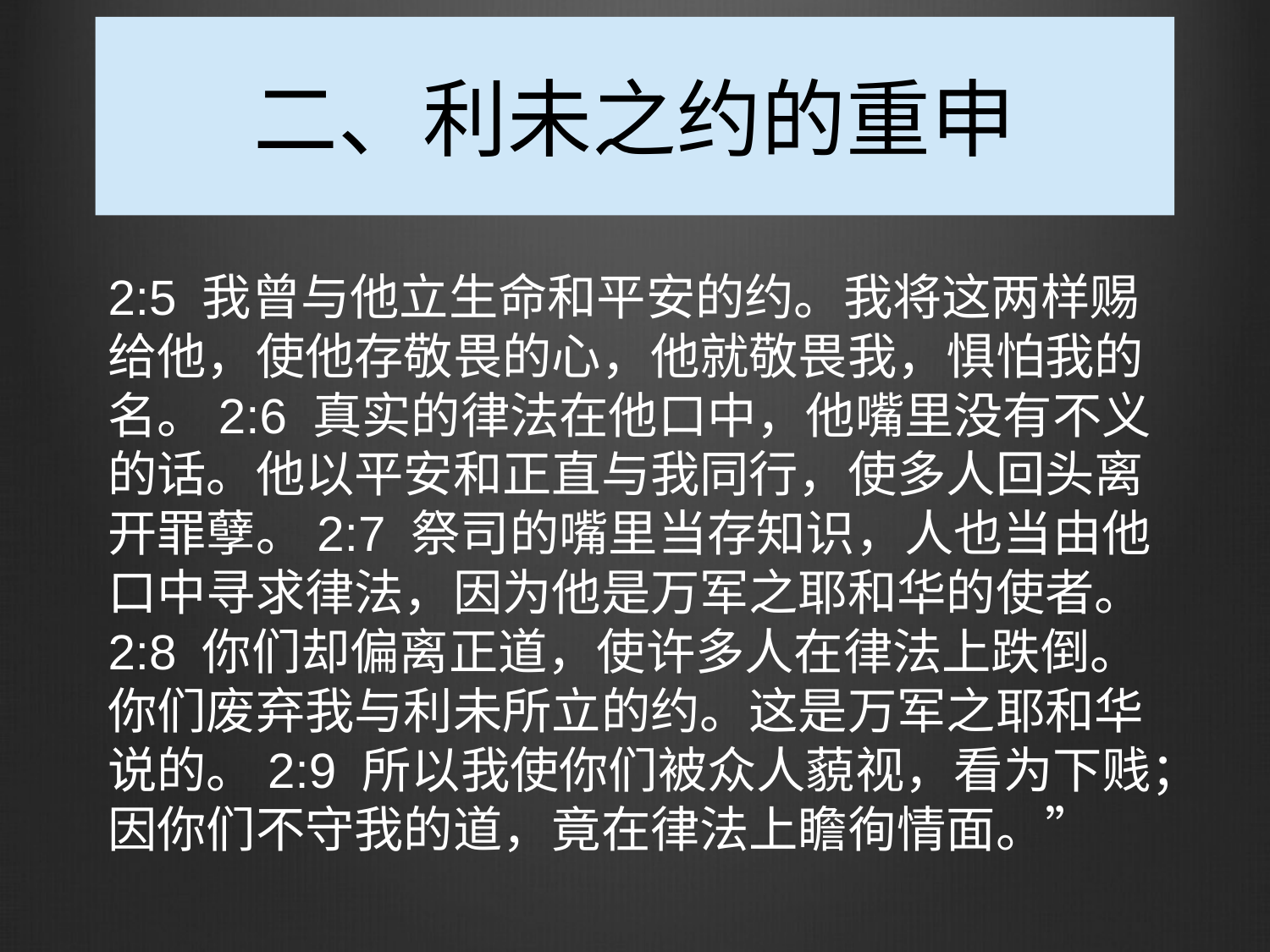

# 二、利未之约的重申
2:5 我曾与他立生命和平安的约。我将这两样赐给他，使他存敬畏的心，他就敬畏我，惧怕我的名。2:6 真实的律法在他口中，他嘴里没有不义的话。他以平安和正直与我同行，使多人回头离开罪孽。2:7 祭司的嘴里当存知识，人也当由他口中寻求律法，因为他是万军之耶和华的使者。2:8 你们却偏离正道，使许多人在律法上跌倒。你们废弃我与利未所立的约。这是万军之耶和华说的。2:9 所以我使你们被众人藐视，看为下贱；因你们不守我的道，竟在律法上瞻徇情面。”